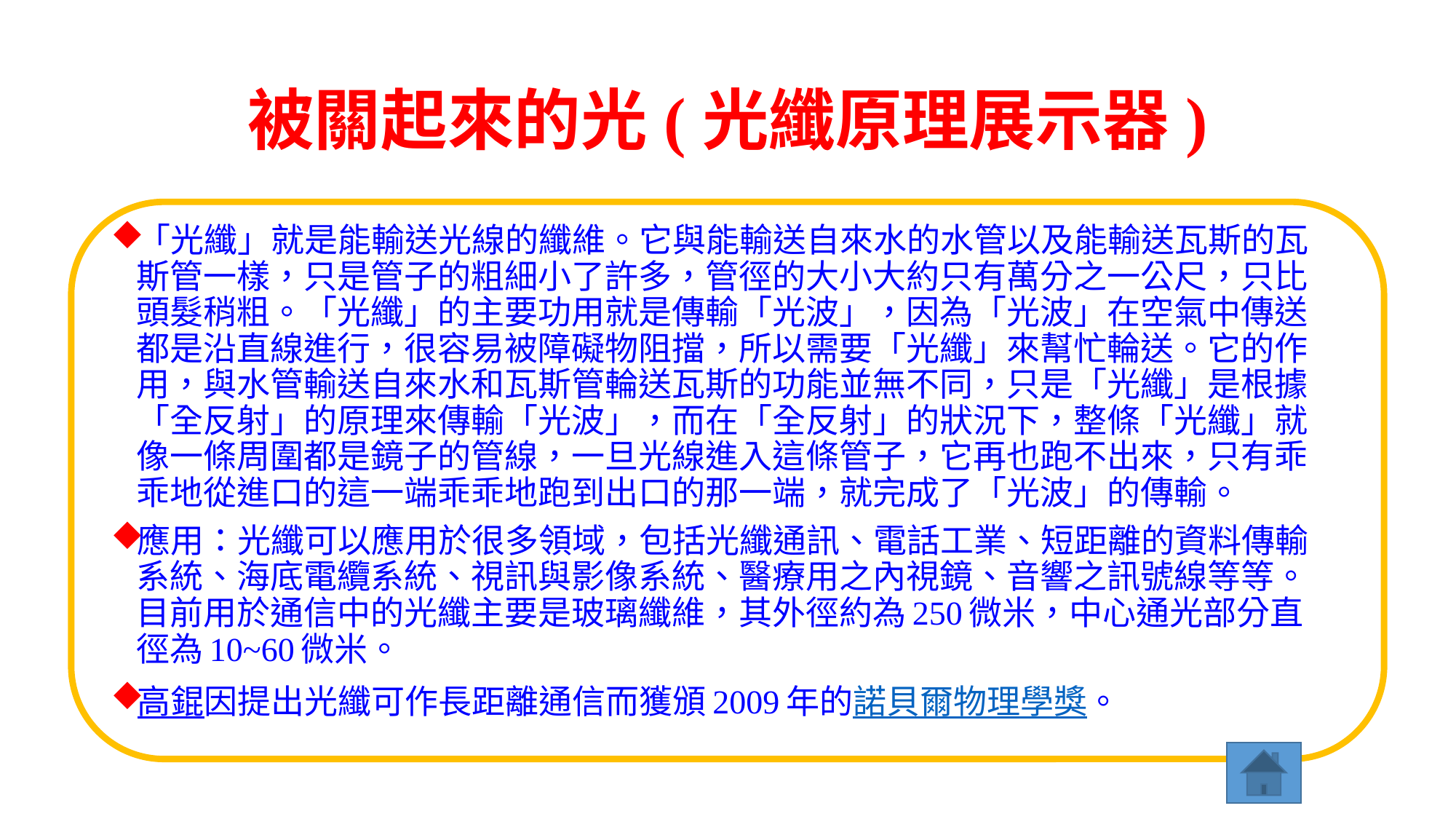

# 被關起來的光(光纖原理展示器)
「光纖」就是能輸送光線的纖維。它與能輸送自來水的水管以及能輸送瓦斯的瓦斯管一樣，只是管子的粗細小了許多，管徑的大小大約只有萬分之一公尺，只比頭髮稍粗。「光纖」的主要功用就是傳輸「光波」，因為「光波」在空氣中傳送都是沿直線進行，很容易被障礙物阻擋，所以需要「光纖」來幫忙輪送。它的作用，與水管輸送自來水和瓦斯管輪送瓦斯的功能並無不同，只是「光纖」是根據「全反射」的原理來傳輸「光波」，而在「全反射」的狀況下，整條「光纖」就像一條周圍都是鏡子的管線，一旦光線進入這條管子，它再也跑不出來，只有乖乖地從進口的這一端乖乖地跑到出口的那一端，就完成了「光波」的傳輸。
應用：光纖可以應用於很多領域，包括光纖通訊、電話工業、短距離的資料傳輸系統、海底電纜系統、視訊與影像系統、醫療用之內視鏡、音響之訊號線等等。目前用於通信中的光纖主要是玻璃纖維，其外徑約為250微米，中心通光部分直徑為10~60微米。
高錕因提出光纖可作長距離通信而獲頒2009年的諾貝爾物理學獎。